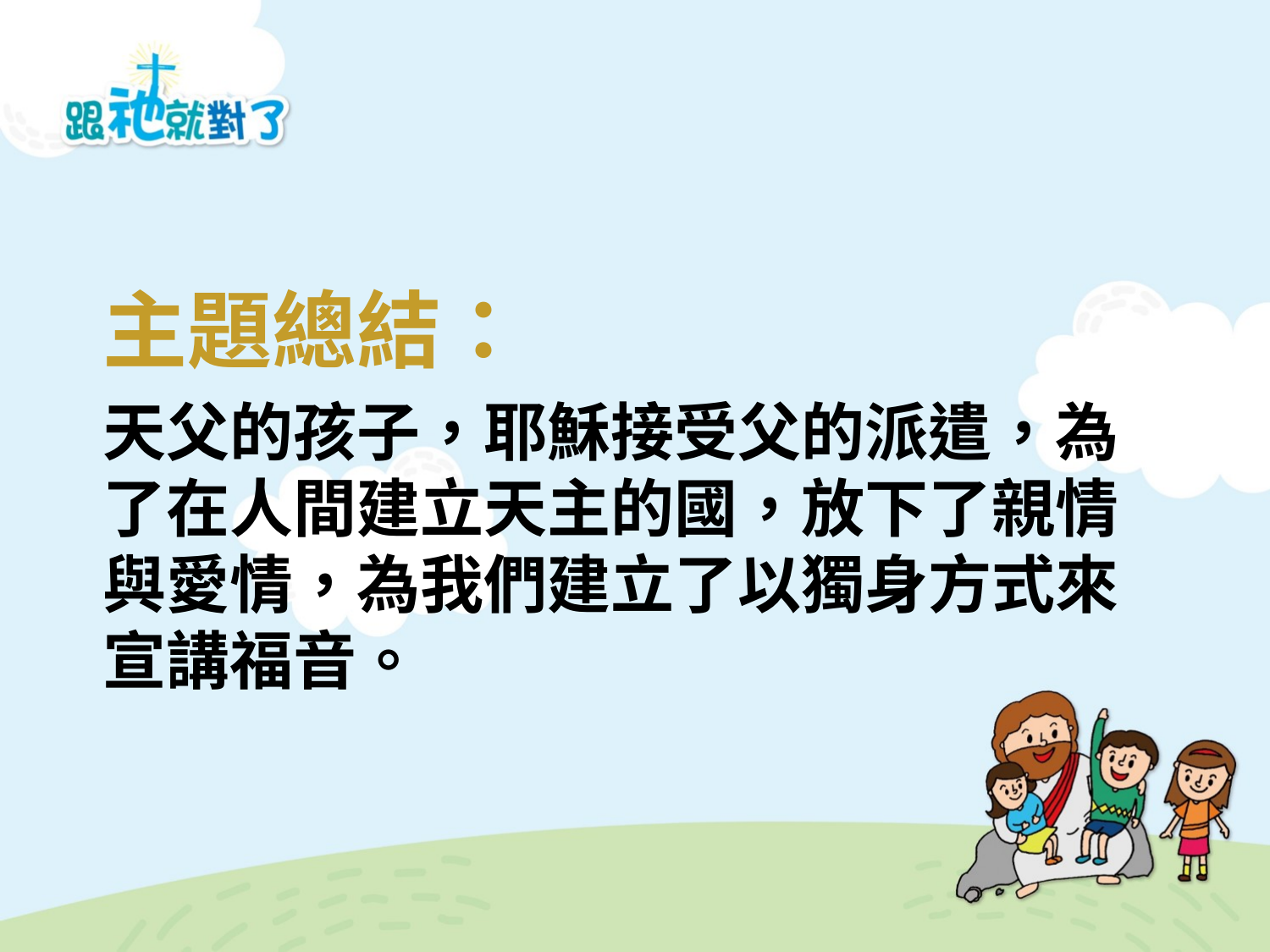

主題總結：
天父的孩子，耶穌接受父的派遣，為了在人間建立天主的國，放下了親情與愛情，為我們建立了以獨身方式來宣講福音。